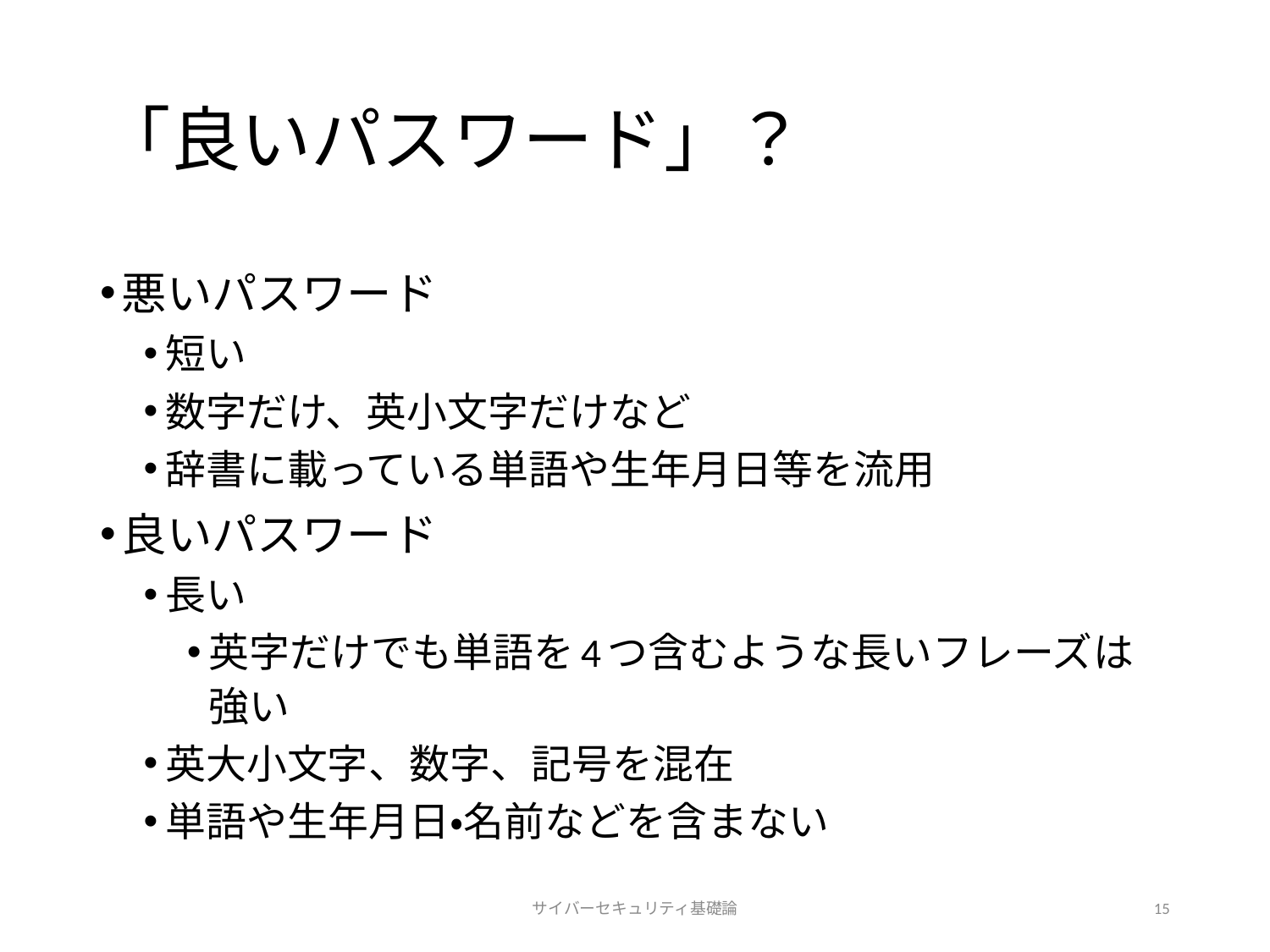

# 「良いパスワード」？
悪いパスワード
短い
数字だけ、英小文字だけなど
辞書に載っている単語や生年月日等を流用
良いパスワード
長い
英字だけでも単語を4つ含むような長いフレーズは強い
英大小文字、数字、記号を混在
単語や生年月日・名前などを含まない
サイバーセキュリティ基礎論
15